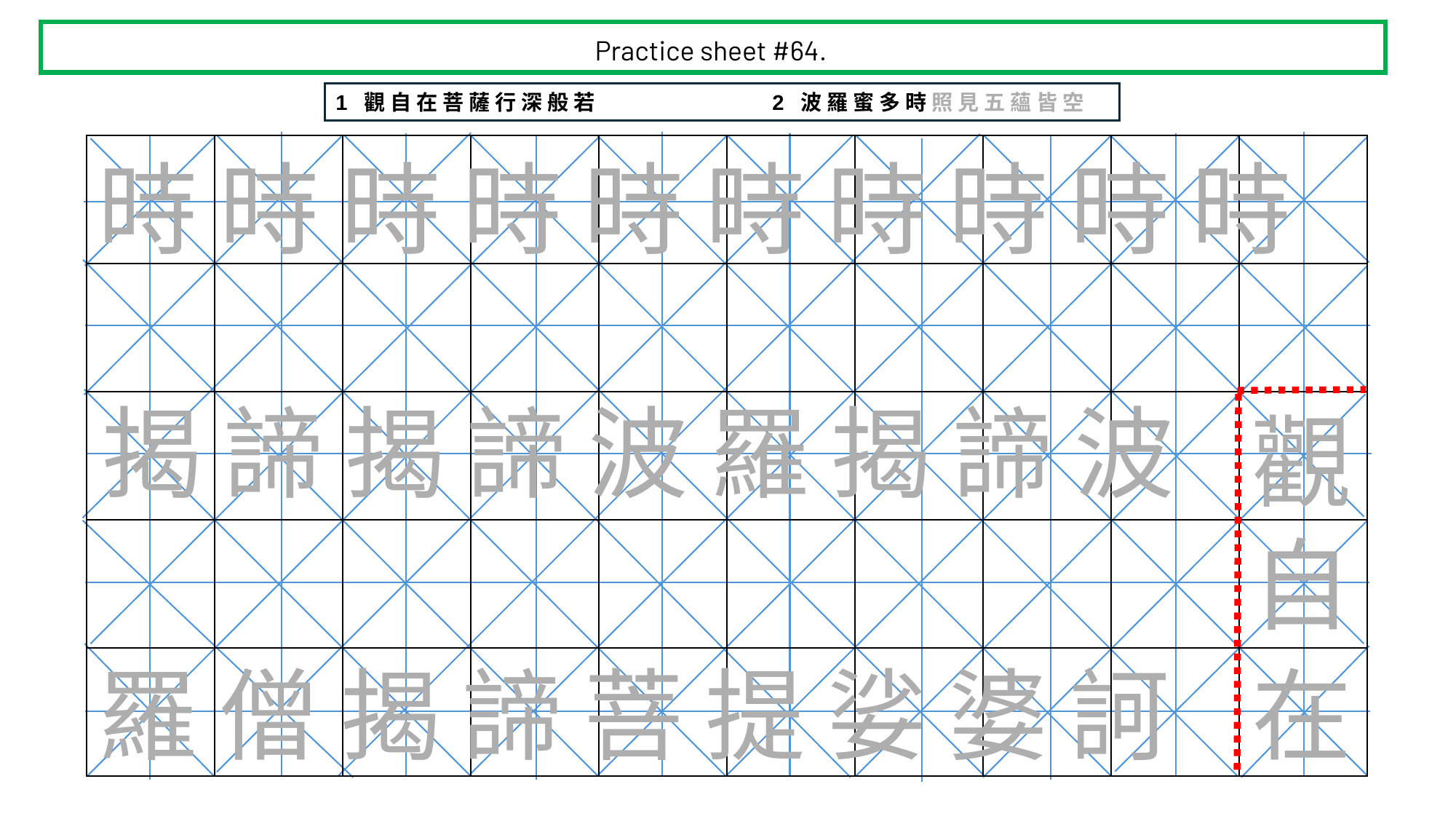

Practice sheet #64.
1  觀 自 在 菩 薩 行 深 般 若  		2  波 羅 蜜 多 時 照 見 五 蘊 皆 空

|  |  |  |  |  |  |  |  |  |  |
| --- | --- | --- | --- | --- | --- | --- | --- | --- | --- |
|  |  |  |  |  |  |  |  |  |  |
|  |  |  |  |  |  |  |  |  |  |
|  |  |  |  |  |  |  |  |  |  |
|  |  |  |  |  |  |  |  |  |  |
時 時 時 時 時 時 時 時 時 時
揭 諦 揭 諦 波 羅 揭 諦 波
觀
自
在
羅 僧 揭 諦 菩 提 娑 婆 訶